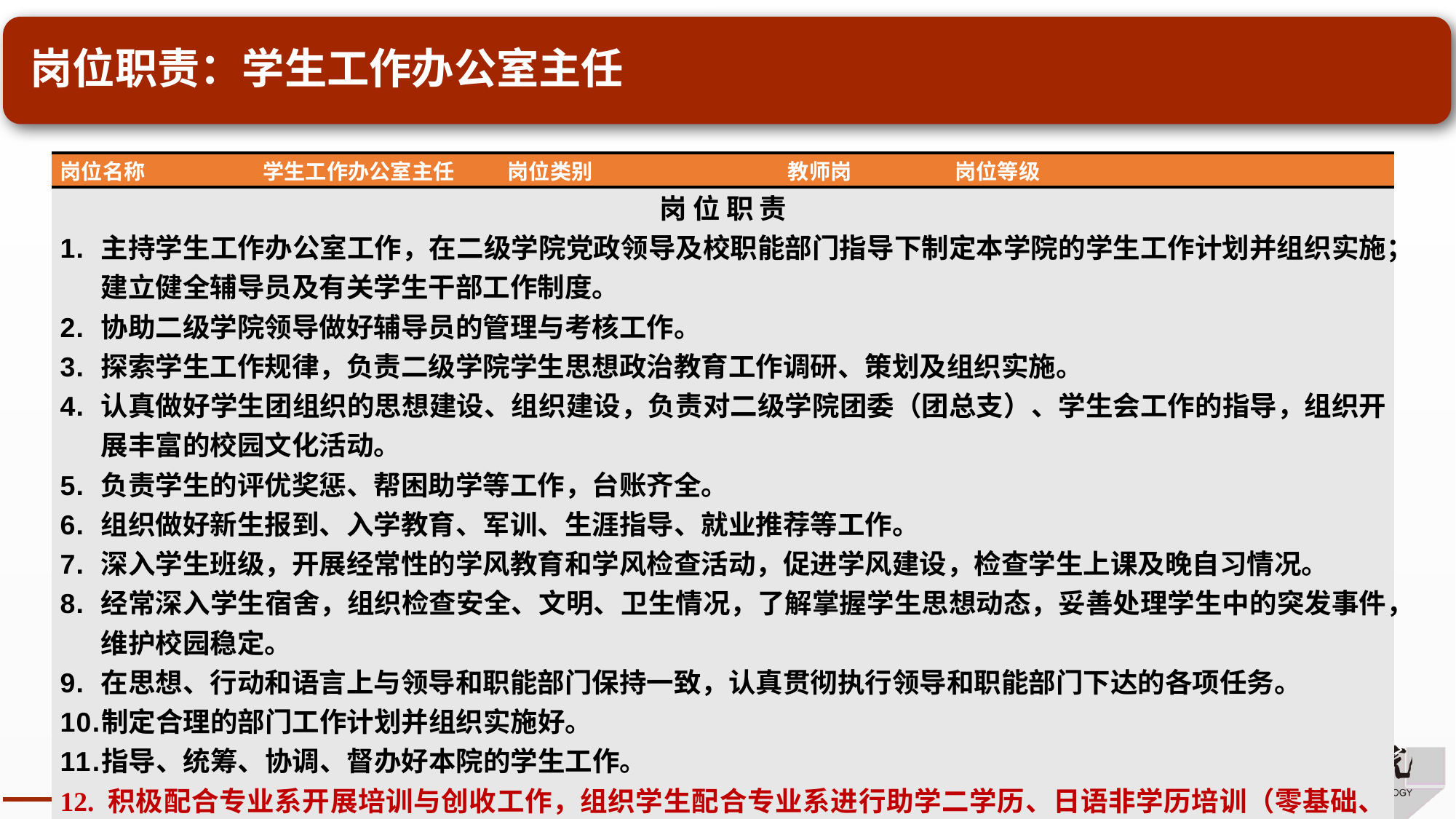

# 岗位职责：学生工作办公室主任
| 岗位名称 | 学生工作办公室主任 | 岗位类别 | 教师岗 | 岗位等级 |  |
| --- | --- | --- | --- | --- | --- |
| 岗 位 职 责 主持学生工作办公室工作，在二级学院党政领导及校职能部门指导下制定本学院的学生工作计划并组织实施；建立健全辅导员及有关学生干部工作制度。 协助二级学院领导做好辅导员的管理与考核工作。 探索学生工作规律，负责二级学院学生思想政治教育工作调研、策划及组织实施。 认真做好学生团组织的思想建设、组织建设，负责对二级学院团委（团总支）、学生会工作的指导，组织开展丰富的校园文化活动。 负责学生的评优奖惩、帮困助学等工作，台账齐全。 组织做好新生报到、入学教育、军训、生涯指导、就业推荐等工作。 深入学生班级，开展经常性的学风教育和学风检查活动，促进学风建设，检查学生上课及晚自习情况。 经常深入学生宿舍，组织检查安全、文明、卫生情况，了解掌握学生思想动态，妥善处理学生中的突发事件，维护校园稳定。 在思想、行动和语言上与领导和职能部门保持一致，认真贯彻执行领导和职能部门下达的各项任务。 制定合理的部门工作计划并组织实施好。 指导、统筹、协调、督办好本院的学生工作。 12. 积极配合专业系开展培训与创收工作，组织学生配合专业系进行助学二学历、日语非学历培训（零基础、提高班、强化班、日本语能力考试N4-N1）、雅思、托福、大学英语四六级、专业英语四八级、考研英语辅导招生宣传并组织辅导员积极进行招生宣传。 13. 及时完成领导交办的各项工作 |  |  |  |  |  |